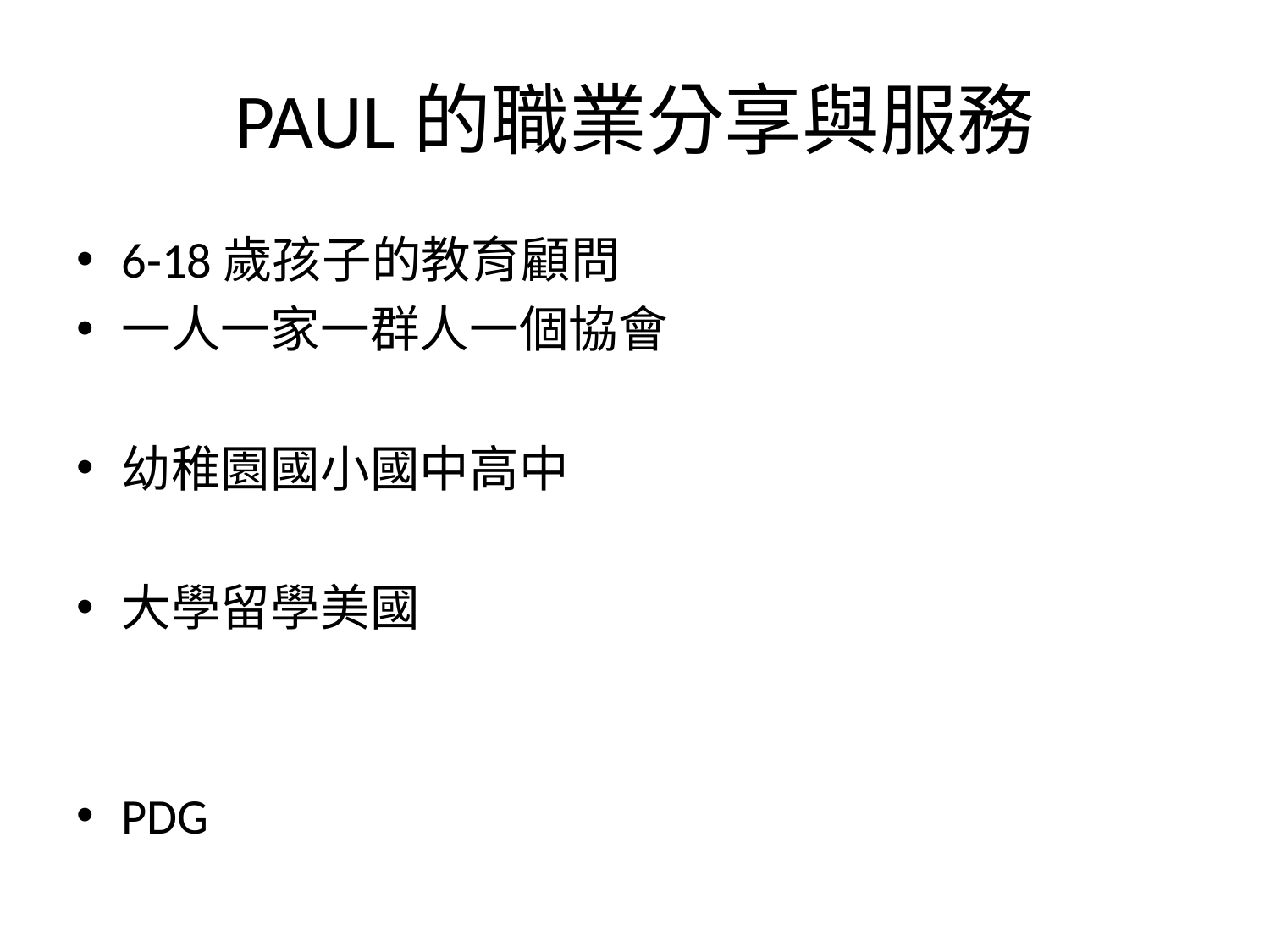

# PAUL的職業分享與服務
6-18歲孩子的教育顧問
一人一家一群人一個協會

幼稚園國小國中高中

大學留學美國

PDG